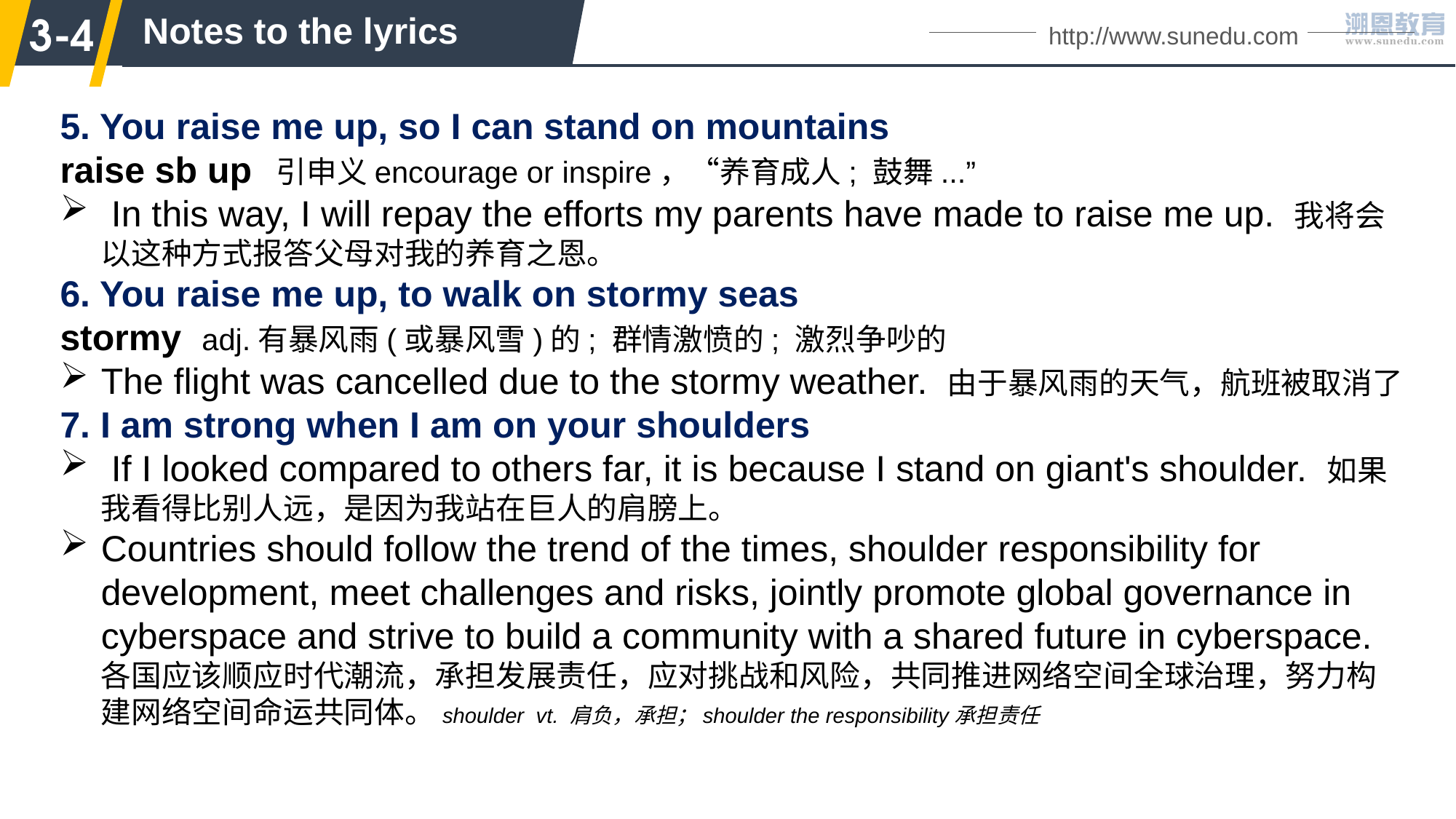

Notes to the lyrics
3-4
http://www.sunedu.com
5. You raise me up, so I can stand on mountains
raise sb up  引申义encourage or inspire，“养育成人; 鼓舞...”
 In this way, I will repay the efforts my parents have made to raise me up. 我将会以这种方式报答父母对我的养育之恩。
6. You raise me up, to walk on stormy seas
stormy  adj.有暴风雨(或暴风雪)的; 群情激愤的; 激烈争吵的
The flight was cancelled due to the stormy weather. 由于暴风雨的天气，航班被取消了
7. I am strong when I am on your shoulders
 If I looked compared to others far, it is because I stand on giant's shoulder. 如果我看得比别人远，是因为我站在巨人的肩膀上。
Countries should follow the trend of the times, shoulder responsibility for development, meet challenges and risks, jointly promote global governance in cyberspace and strive to build a community with a shared future in cyberspace. 各国应该顺应时代潮流，承担发展责任，应对挑战和风险，共同推进网络空间全球治理，努力构建网络空间命运共同体。shoulder  vt. 肩负，承担；shoulder the responsibility承担责任